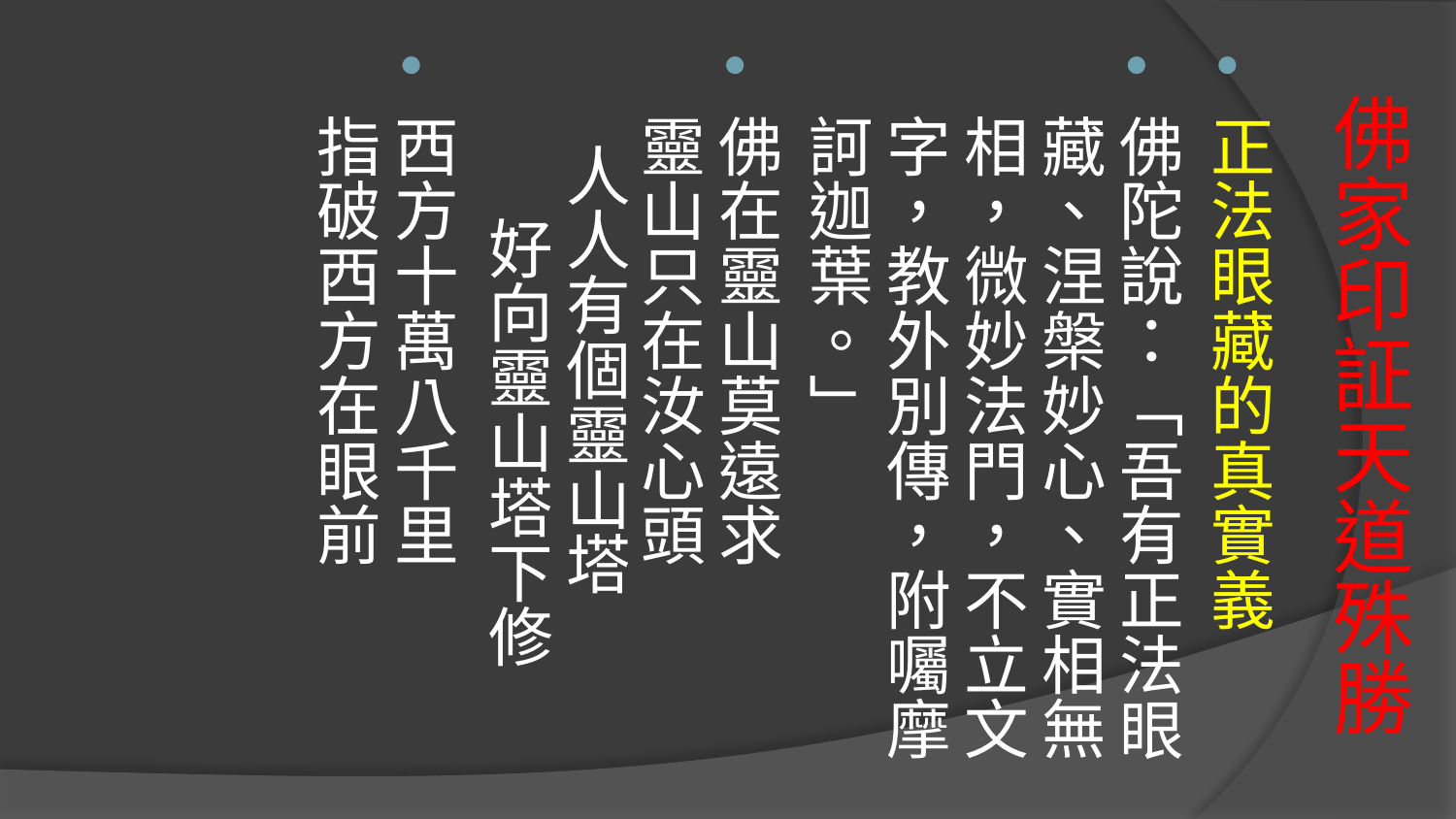

正法眼藏的真實義
佛陀說：「吾有正法眼藏、涅槃妙心、實相無相，微妙法門，不立文字，教外別傳，附囑摩訶迦葉。」
佛在靈山莫遠求               靈山只在汝心頭                 人人有個靈山塔                    好向靈山塔下修
西方十萬八千里           指破西方在眼前

# 佛家印証天道殊勝